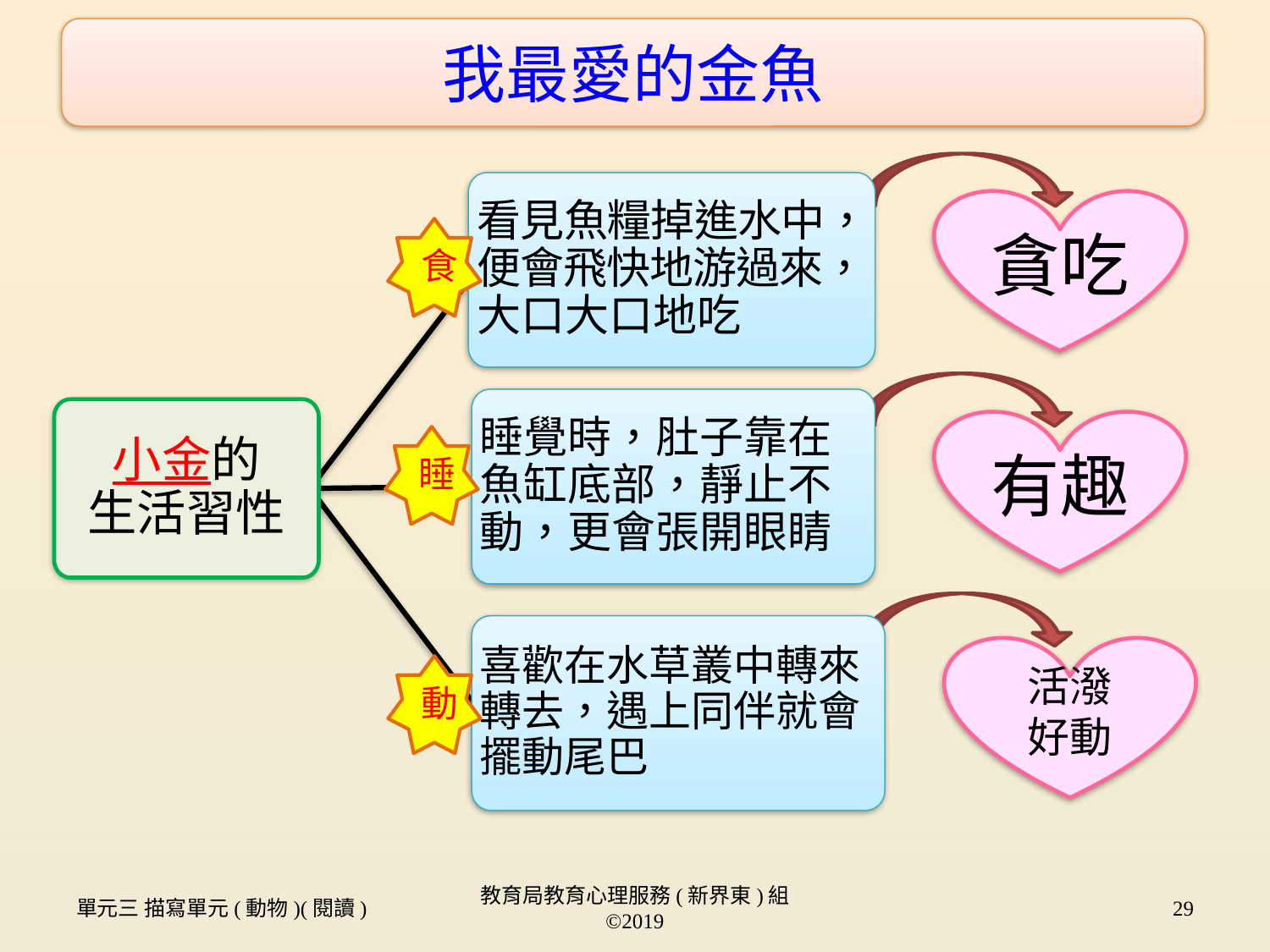

我最愛的金魚

看見魚糧掉進水中，便會飛快地游過來，大口大口地吃
食

睡覺時，肚子靠在魚缸底部，靜止不動，更會張開眼睛
小金的
生活習性
睡

喜歡在水草叢中轉來轉去，遇上同伴就會擺動尾巴
動
貪吃

有趣

活潑
好動
單元三 描寫單元(動物)(閱讀)
教育局教育心理服務(新界東)組 ©2019
29